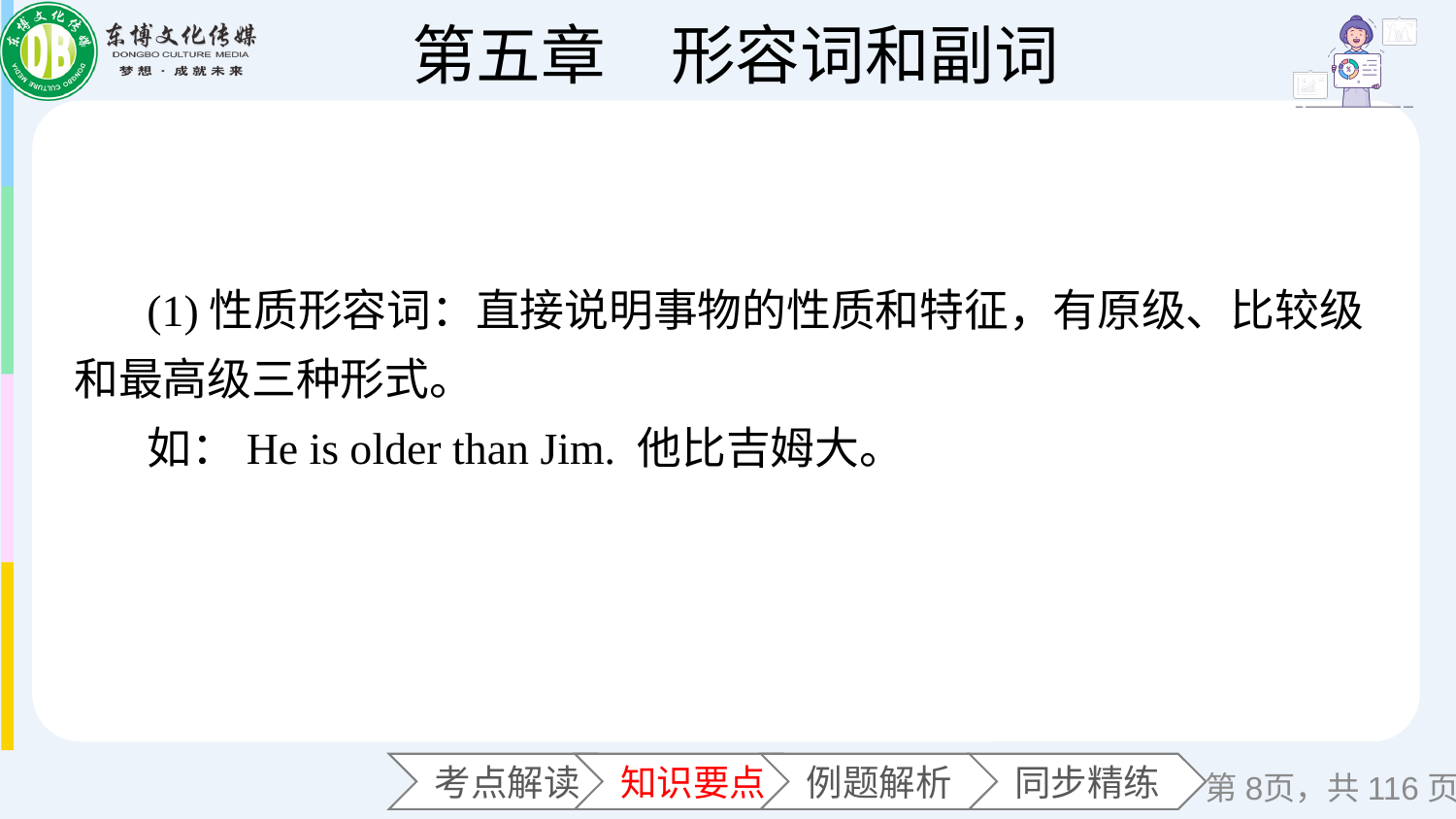

(1)性质形容词：直接说明事物的性质和特征，有原级、比较级和最高级三种形式。
如：He is older than Jim. 他比吉姆大。
第8页，共116页